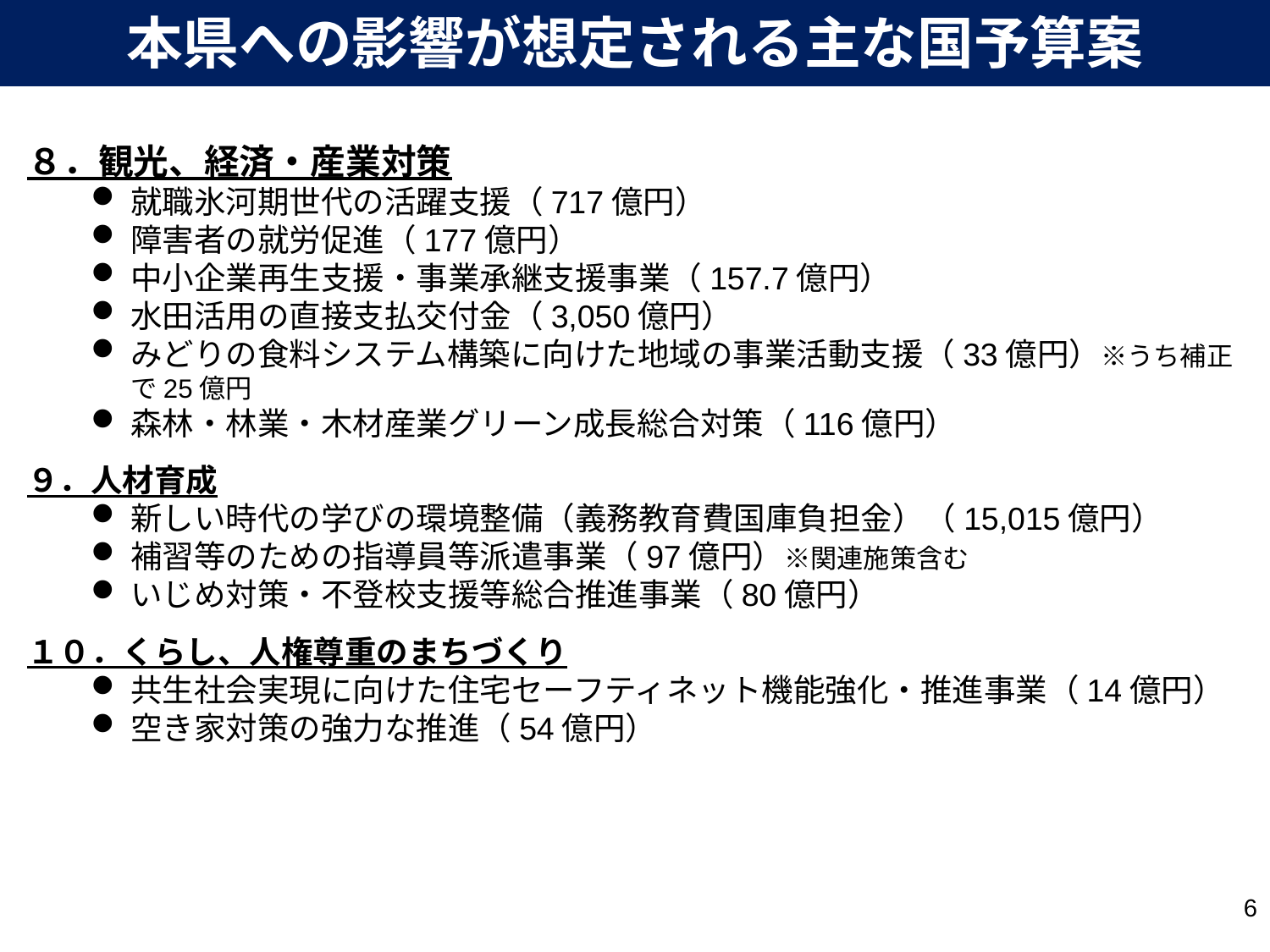

本県への影響が想定される主な国予算案

８．観光、経済・産業対策
就職氷河期世代の活躍支援（717億円）
障害者の就労促進（177億円）
中小企業再生支援・事業承継支援事業（157.7億円）
水田活用の直接支払交付金（3,050億円）
みどりの食料システム構築に向けた地域の事業活動支援（33億円）※うち補正で25億円
森林・林業・木材産業グリーン成長総合対策（116億円）
９．人材育成
新しい時代の学びの環境整備（義務教育費国庫負担金）（15,015億円）
補習等のための指導員等派遣事業（97億円）※関連施策含む
いじめ対策・不登校支援等総合推進事業（80億円）
１０．くらし、人権尊重のまちづくり
共生社会実現に向けた住宅セーフティネット機能強化・推進事業（14億円）
空き家対策の強力な推進（54億円）

6